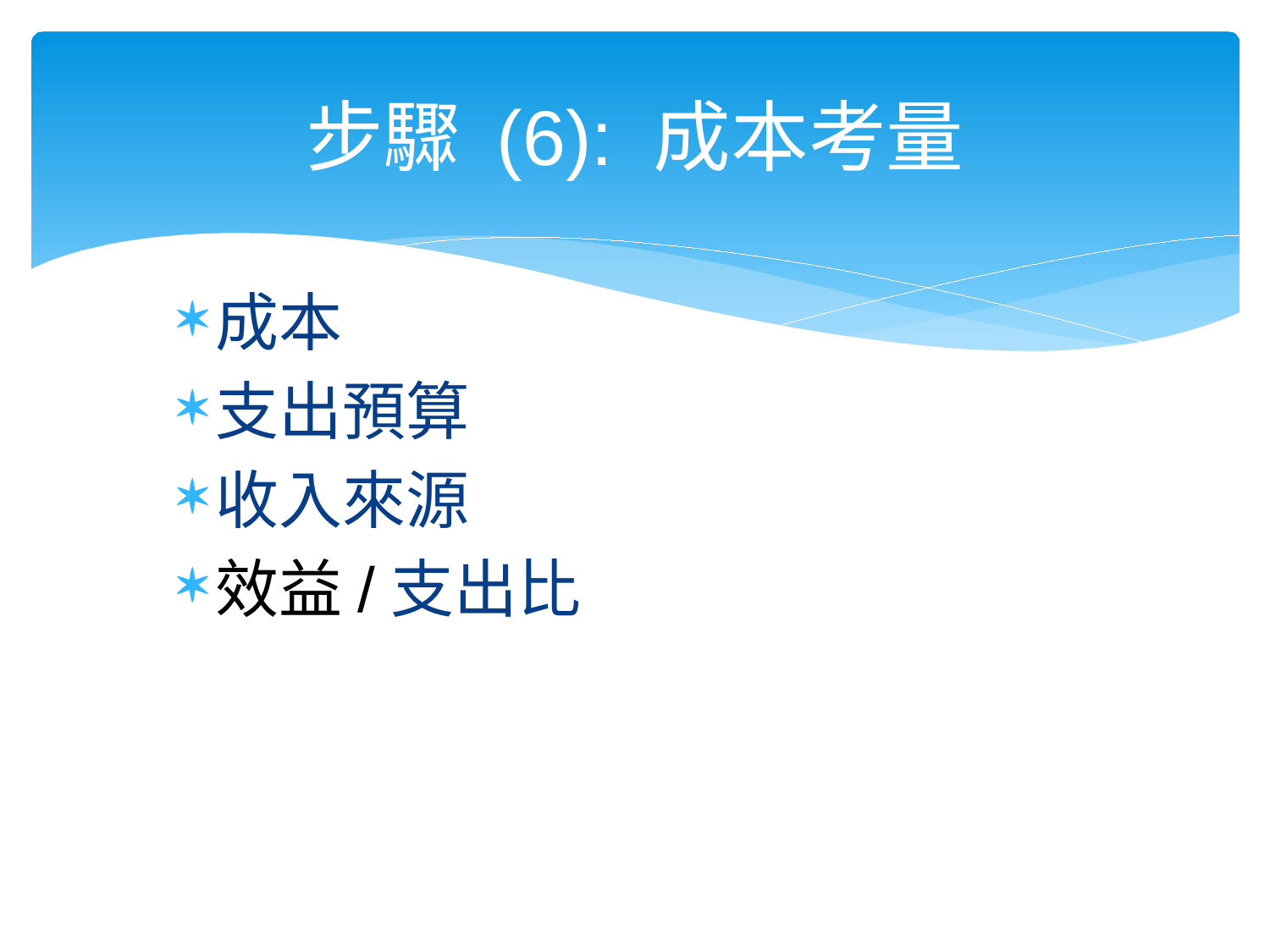

# 步驟 (6): 成本考量
成本
支出預算
收入來源
效益/支出比